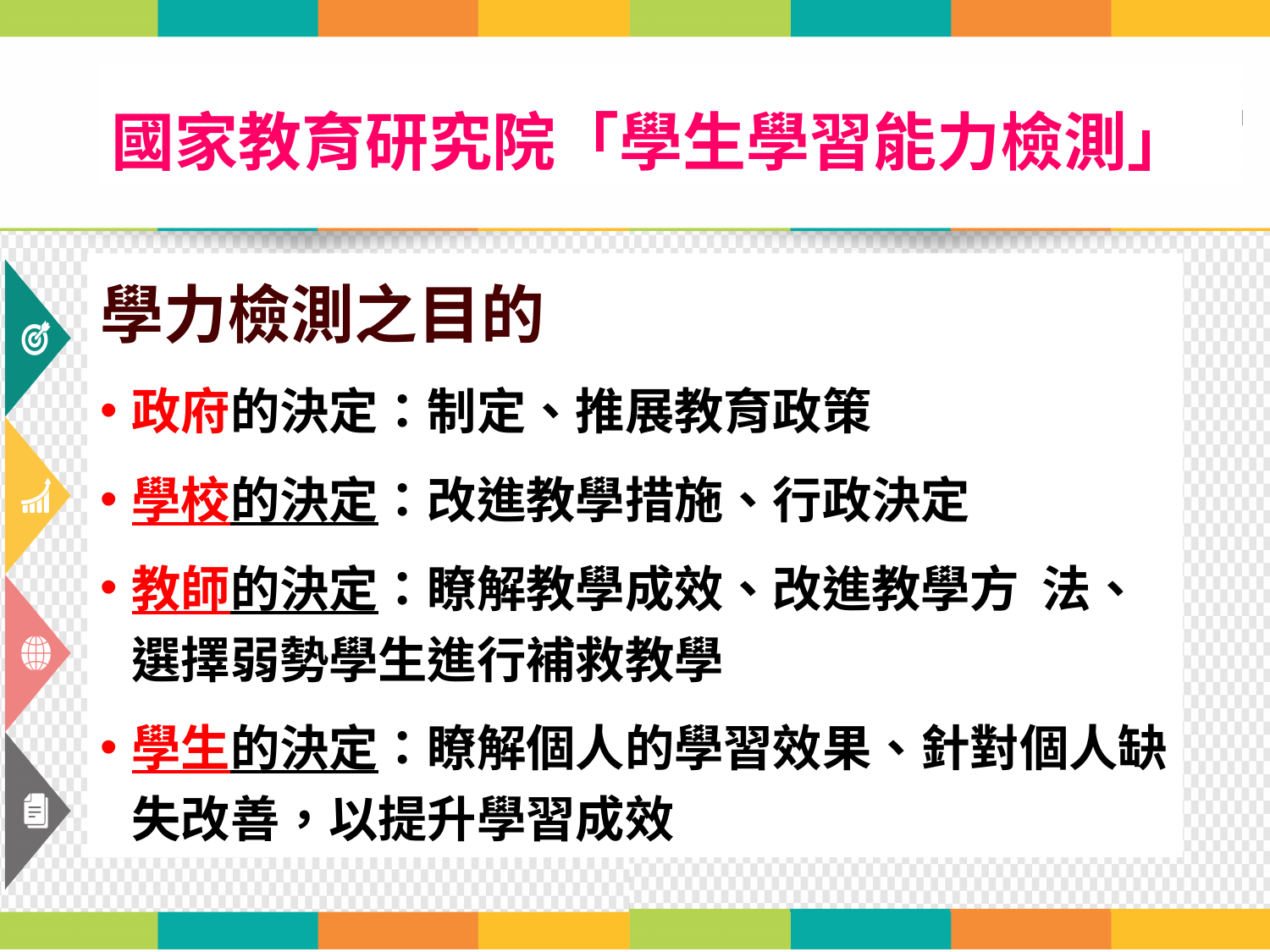

國家教育研究院「學生學習能力檢測」
學力檢測之目的
政府的決定：制定、推展教育政策
學校的決定：改進教學措施、行政決定
教師的決定：瞭解教學成效、改進教學方  法、選擇弱勢學生進行補救教學
學生的決定：瞭解個人的學習效果、針對個人缺失改善，以提升學習成效